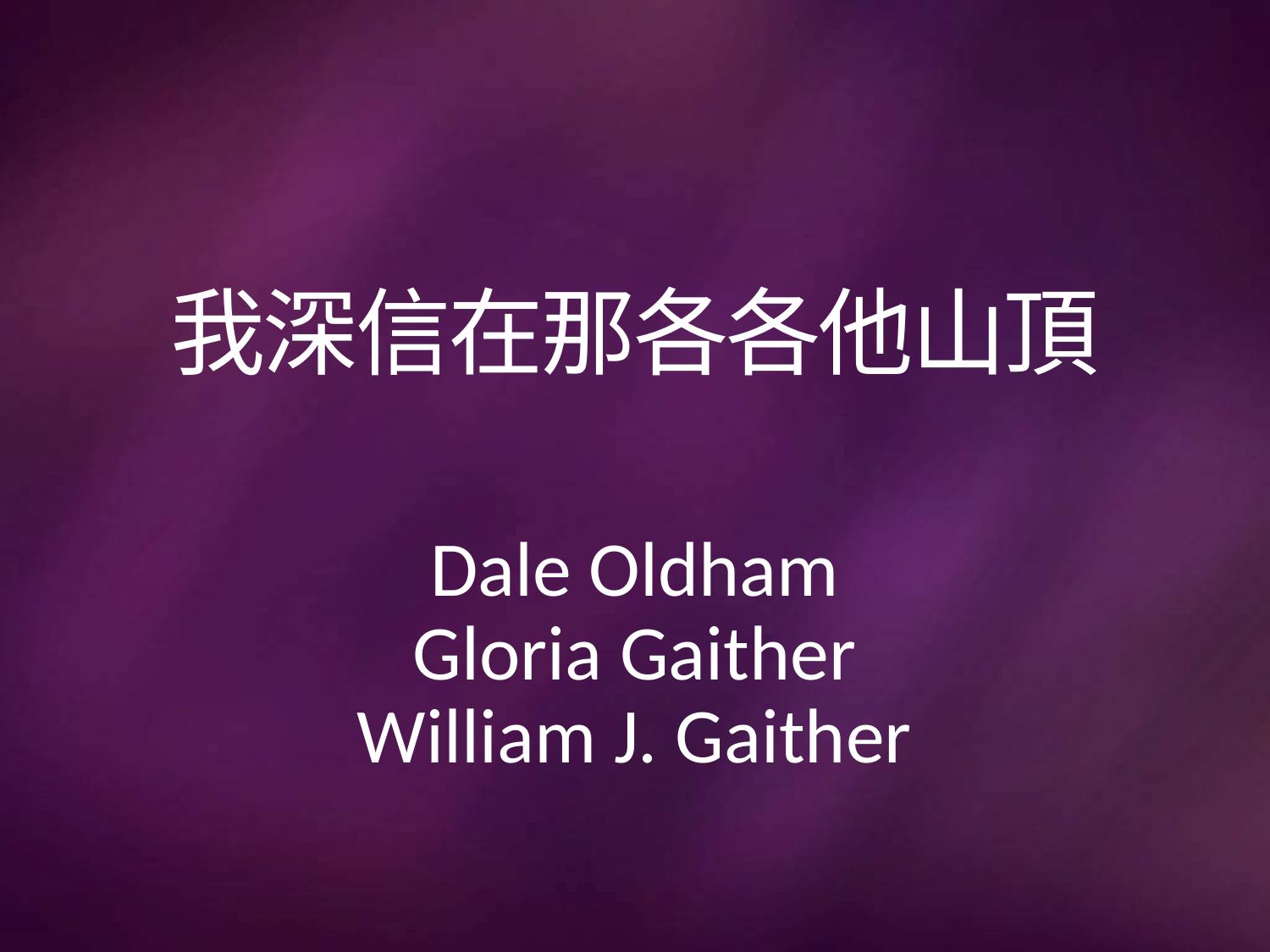

# 我深信在那各各他山頂
Dale Oldham
Gloria Gaither
William J. Gaither